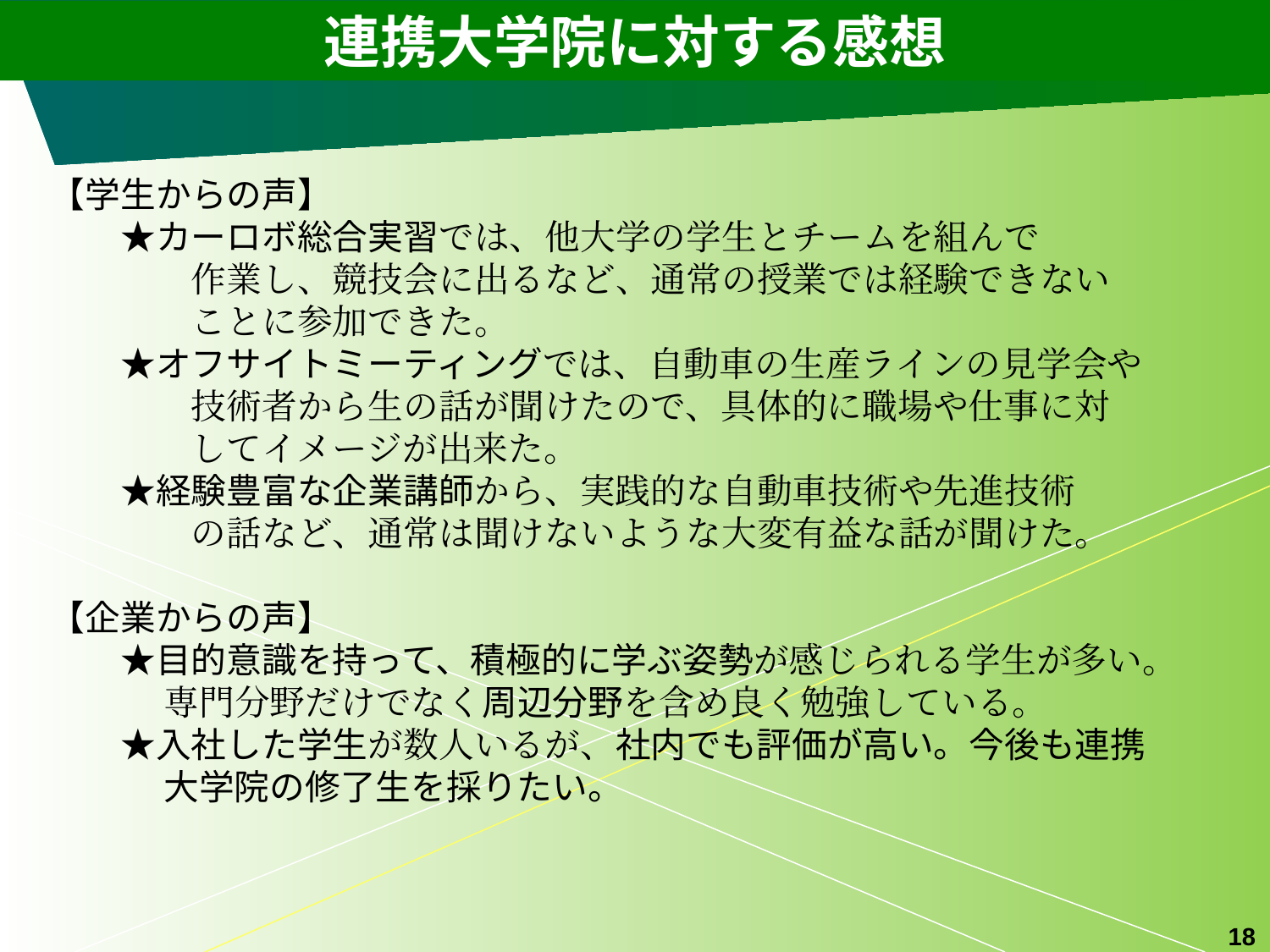

連携大学院に対する感想
【学生からの声】
　　★カーロボ総合実習では、他大学の学生とチームを組んで
　　　　作業し、競技会に出るなど、通常の授業では経験できない
　　　　ことに参加できた。
　　★オフサイトミーティングでは、自動車の生産ラインの見学会や
　　　　技術者から生の話が聞けたので、具体的に職場や仕事に対
　　　　してイメージが出来た。
　　★経験豊富な企業講師から、実践的な自動車技術や先進技術
　　　　の話など、通常は聞けないような大変有益な話が聞けた。

【企業からの声】
　　★目的意識を持って、積極的に学ぶ姿勢が感じられる学生が多い。
　　　 専門分野だけでなく周辺分野を含め良く勉強している。
　　★入社した学生が数人いるが、社内でも評価が高い。今後も連携
　　　 大学院の修了生を採りたい。
18